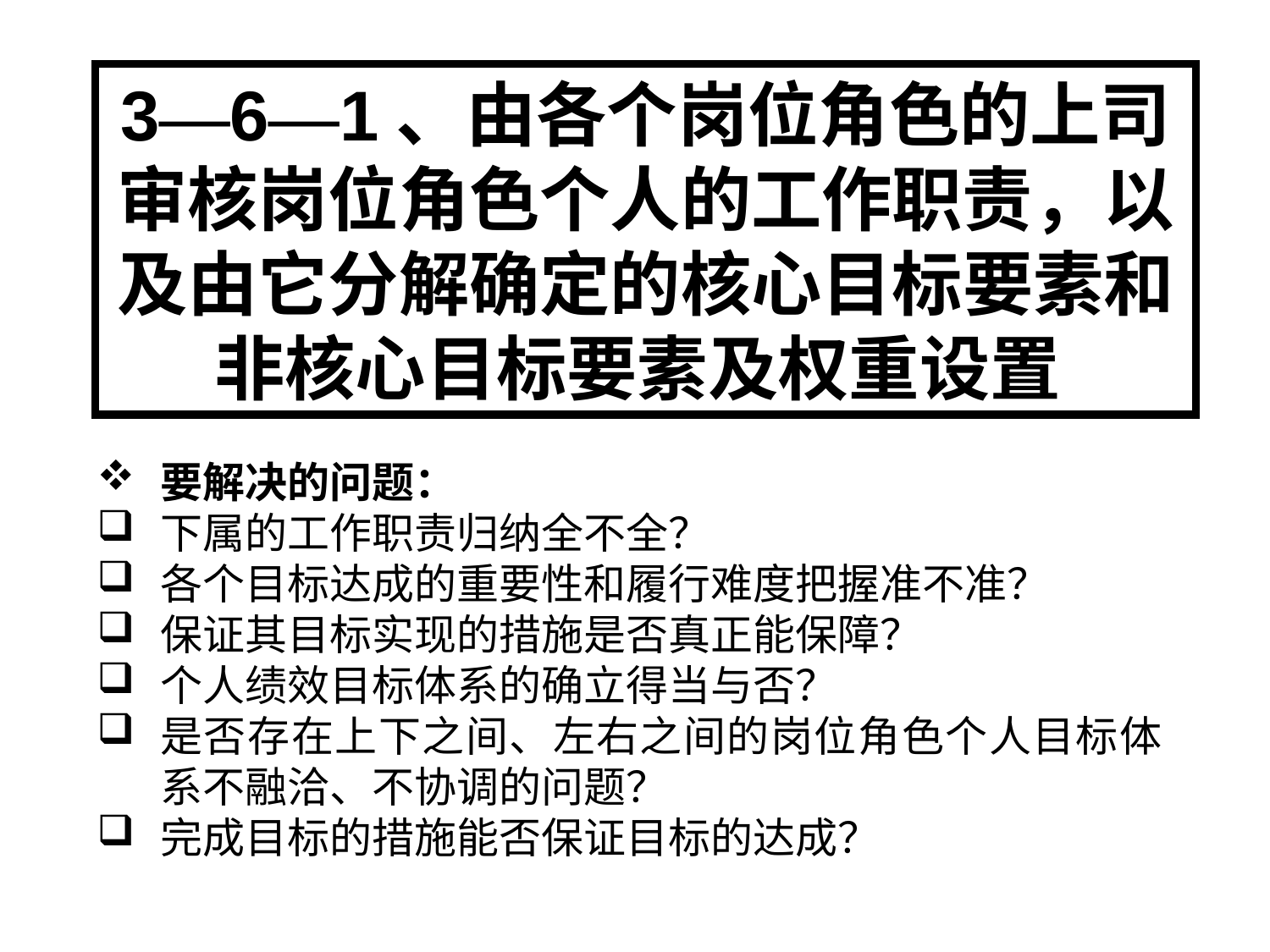

3—6—1、由各个岗位角色的上司审核岗位角色个人的工作职责，以及由它分解确定的核心目标要素和非核心目标要素及权重设置
要解决的问题：
下属的工作职责归纳全不全？
各个目标达成的重要性和履行难度把握准不准？
保证其目标实现的措施是否真正能保障？
个人绩效目标体系的确立得当与否？
是否存在上下之间、左右之间的岗位角色个人目标体系不融洽、不协调的问题？
完成目标的措施能否保证目标的达成？